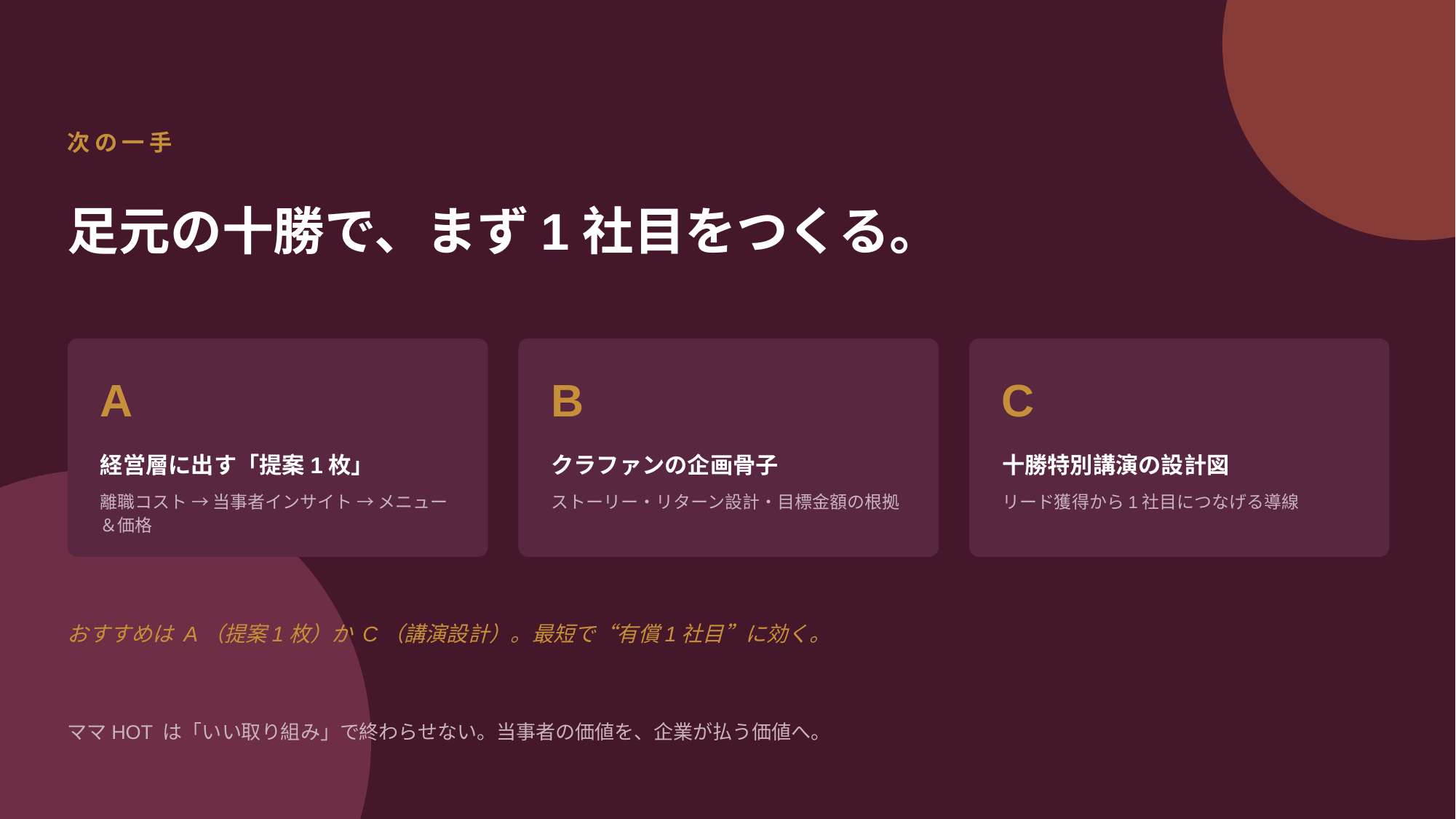

次の一手
足元の十勝で、まず1社目をつくる。

A
B
C
経営層に出す「提案1枚」
クラファンの企画骨子
十勝特別講演の設計図

離職コスト → 当事者インサイト → メニュー＆価格
ストーリー・リターン設計・目標金額の根拠
リード獲得から1社目につなげる導線
おすすめは A（提案1枚）か C（講演設計）。最短で“有償1社目”に効く。
ママHOT は「いい取り組み」で終わらせない。当事者の価値を、企業が払う価値へ。